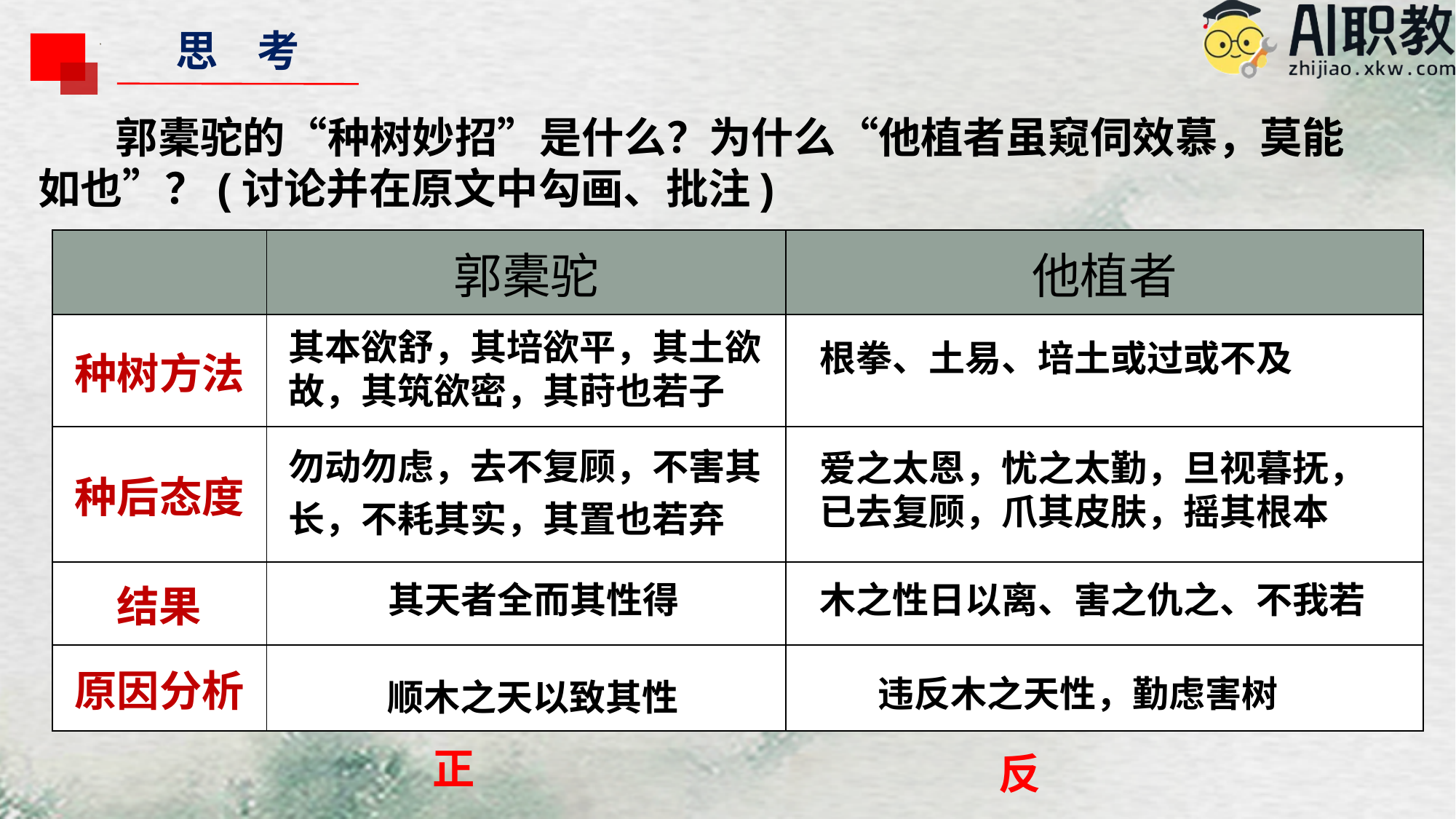

思    考

       郭橐驼的“种树妙招”是什么？为什么“他植者虽窥伺效慕，莫能如也”？(讨论并在原文中勾画、批注)
|  | 郭橐驼 | 他植者 |
| --- | --- | --- |
| 种树方法 |  |  |
| 种后态度 |  |  |
| 结果 |  |  |
| 原因分析 |  |  |
其本欲舒，其培欲平，其土欲故，其筑欲密，其莳也若子
根拳、土易、培土或过或不及
勿动勿虑，去不复顾，不害其长，不耗其实，其置也若弃
爱之太恩，忧之太勤，旦视暮抚，已去复顾，爪其皮肤，摇其根本
木之性日以离、害之仇之、不我若
其天者全而其性得
违反木之天性，勤虑害树
顺木之天以致其性
正
反